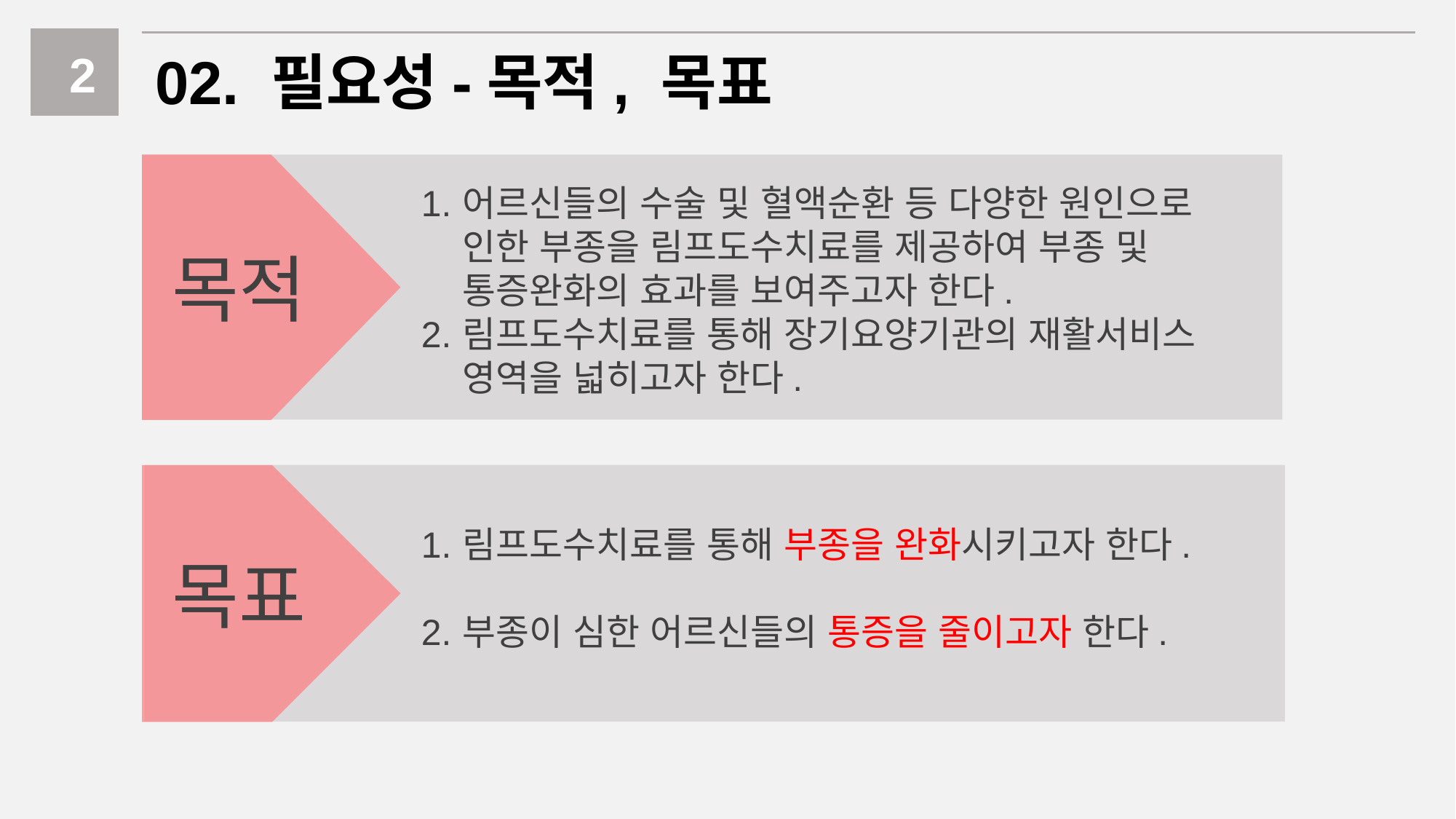

2
02. 필요성-목적, 목표

목적
어르신들의 수술 및 혈액순환 등 다양한 원인으로 인한 부종을 림프도수치료를 제공하여 부종 및 통증완화의 효과를 보여주고자 한다.
림프도수치료를 통해 장기요양기관의 재활서비스 영역을 넓히고자 한다.

목표
림프도수치료를 통해 부종을 완화시키고자 한다.

부종이 심한 어르신들의 통증을 줄이고자 한다.